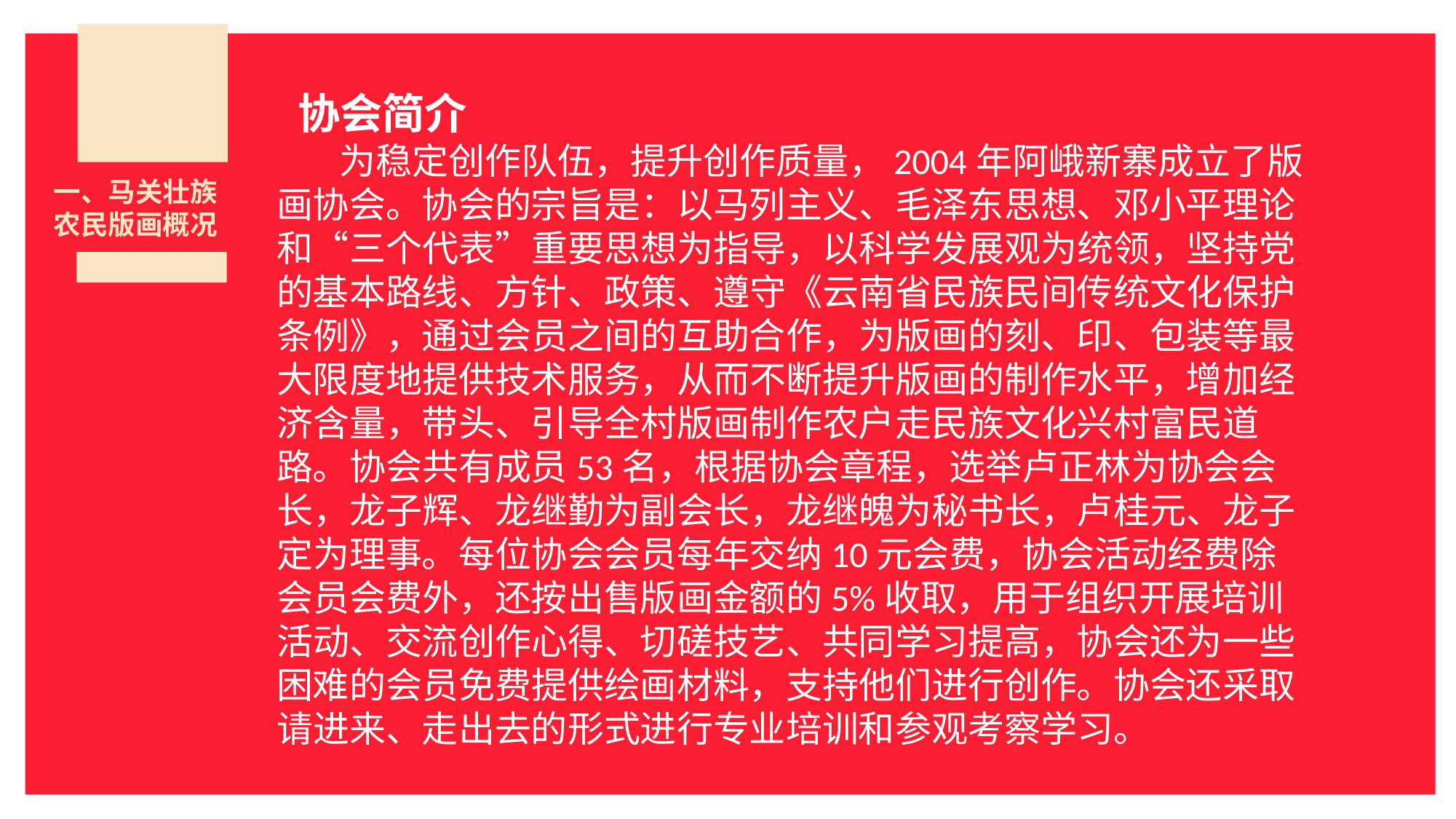

协会简介
    为稳定创作队伍，提升创作质量，2004年阿峨新寨成立了版画协会。协会的宗旨是：以马列主义、毛泽东思想、邓小平理论和“三个代表”重要思想为指导，以科学发展观为统领，坚持党的基本路线、方针、政策、遵守《云南省民族民间传统文化保护条例》，通过会员之间的互助合作，为版画的刻、印、包装等最大限度地提供技术服务，从而不断提升版画的制作水平，增加经济含量，带头、引导全村版画制作农户走民族文化兴村富民道路。协会共有成员53名，根据协会章程，选举卢正林为协会会长，龙子辉、龙继勤为副会长，龙继魄为秘书长，卢桂元、龙子定为理事。每位协会会员每年交纳10元会费，协会活动经费除会员会费外，还按出售版画金额的5%收取，用于组织开展培训活动、交流创作心得、切磋技艺、共同学习提高，协会还为一些困难的会员免费提供绘画材料，支持他们进行创作。协会还采取请进来、走出去的形式进行专业培训和参观考察学习。
一、马关壮族
农民版画概况